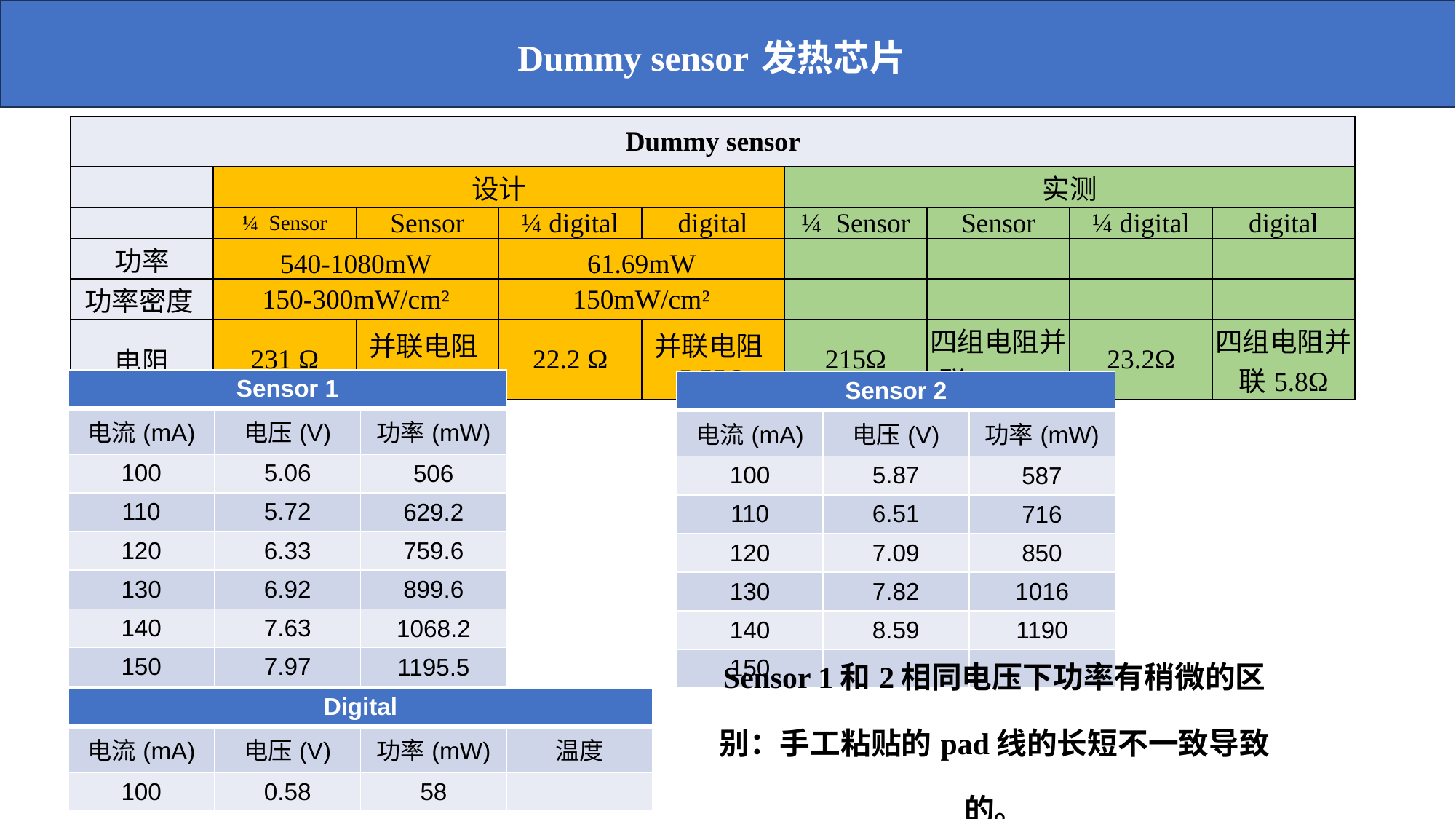

Dummy sensor 发热芯片
7
Dummy sensor 发热芯片
| Dummy sensor |  |  |  |  |  |  |  |  |
| --- | --- | --- | --- | --- | --- | --- | --- | --- |
|  | 设计 |  |  |  | 实测 |  |  |  |
|  | ¼ Sensor | Sensor | ¼ digital | digital | ¼ Sensor | Sensor | ¼ digital | digital |
| 功率 | 540-1080mW |  | 61.69mW |  |  |  |  |  |
| 功率密度 | 150-300mW/cm² |  | 150mW/cm² |  |  |  |  |  |
| 电阻 | 231 Ω | 并联电阻57.75Ω | 22.2 Ω | 并联电阻5.55Ω | 215Ω | 四组电阻并联53.75Ω | 23.2Ω | 四组电阻并联5.8Ω |
| Sensor 1 |  |  |
| --- | --- | --- |
| 电流(mA) | 电压(V) | 功率(mW) |
| 100 | 5.06 | 506 |
| 110 | 5.72 | 629.2 |
| 120 | 6.33 | 759.6 |
| 130 | 6.92 | 899.6 |
| 140 | 7.63 | 1068.2 |
| 150 | 7.97 | 1195.5 |
| Sensor 2 |  |  |
| --- | --- | --- |
| 电流(mA) | 电压(V) | 功率(mW) |
| 100 | 5.87 | 587 |
| 110 | 6.51 | 716 |
| 120 | 7.09 | 850 |
| 130 | 7.82 | 1016 |
| 140 | 8.59 | 1190 |
| 150 |  |  |
Sensor 1和2相同电压下功率有稍微的区别：手工粘贴的pad线的长短不一致导致的。
| Digital |  |  |  |
| --- | --- | --- | --- |
| 电流(mA) | 电压(V) | 功率(mW) | 温度 |
| 100 | 0.58 | 58 |  |